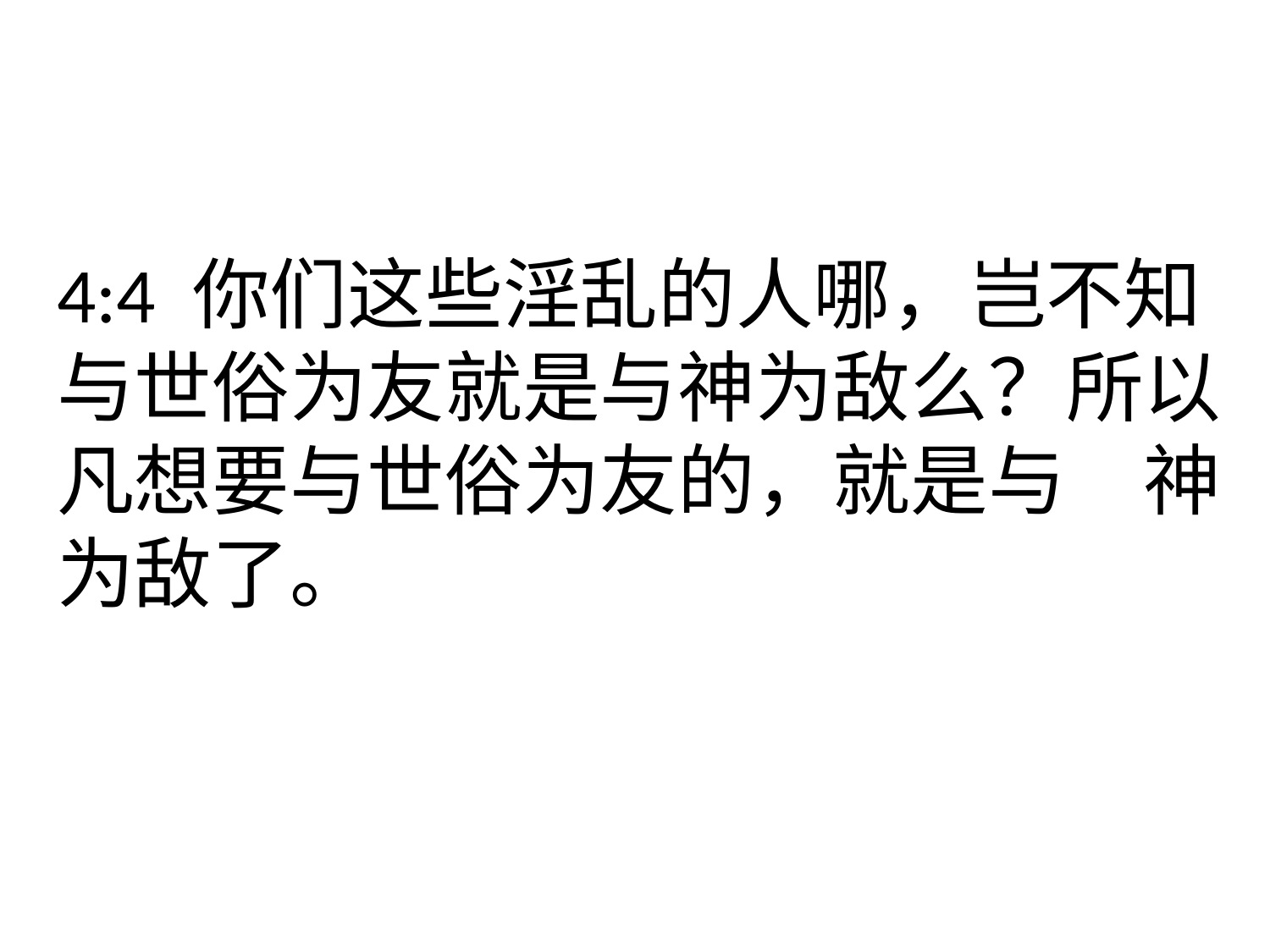

4:4 你们这些淫乱的人哪，岂不知与世俗为友就是与神为敌么？所以凡想要与世俗为友的，就是与　神为敌了。